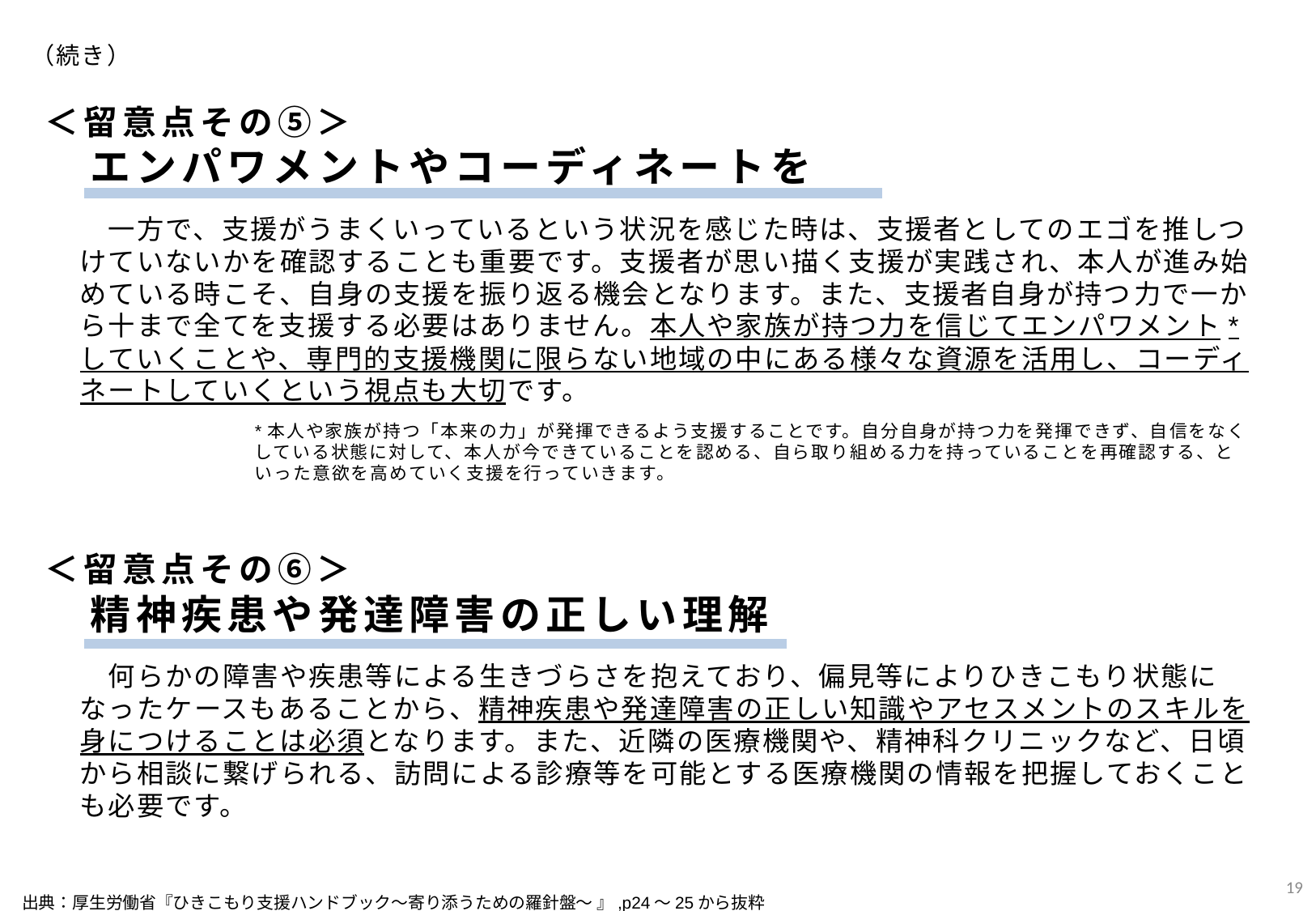

（続き）
＜留意点その⑤＞
　エンパワメントやコーディネートを
　一方で、支援がうまくいっているという状況を感じた時は、支援者としてのエゴを推しつけていないかを確認することも重要です。支援者が思い描く支援が実践され、本人が進み始めている時こそ、自身の支援を振り返る機会となります。また、支援者自身が持つ力で一から十まで全てを支援する必要はありません。本人や家族が持つ力を信じてエンパワメント*していくことや、専門的支援機関に限らない地域の中にある様々な資源を活用し、コーディネートしていくという視点も大切です。
*本人や家族が持つ「本来の力」が発揮できるよう支援することです。自分自身が持つ力を発揮できず、自信をなくしている状態に対して、本人が今できていることを認める、自ら取り組める力を持っていることを再確認する、といった意欲を高めていく支援を行っていきます。
＜留意点その⑥＞
　精神疾患や発達障害の正しい理解
　何らかの障害や疾患等による生きづらさを抱えており、偏見等によりひきこもり状態になったケースもあることから、精神疾患や発達障害の正しい知識やアセスメントのスキルを身につけることは必須となります。また、近隣の医療機関や、精神科クリニックなど、日頃から相談に繋げられる、訪問による診療等を可能とする医療機関の情報を把握しておくことも必要です。

19
出典：厚生労働省『ひきこもり支援ハンドブック～寄り添うための羅針盤～ 』,p24～25から抜粋